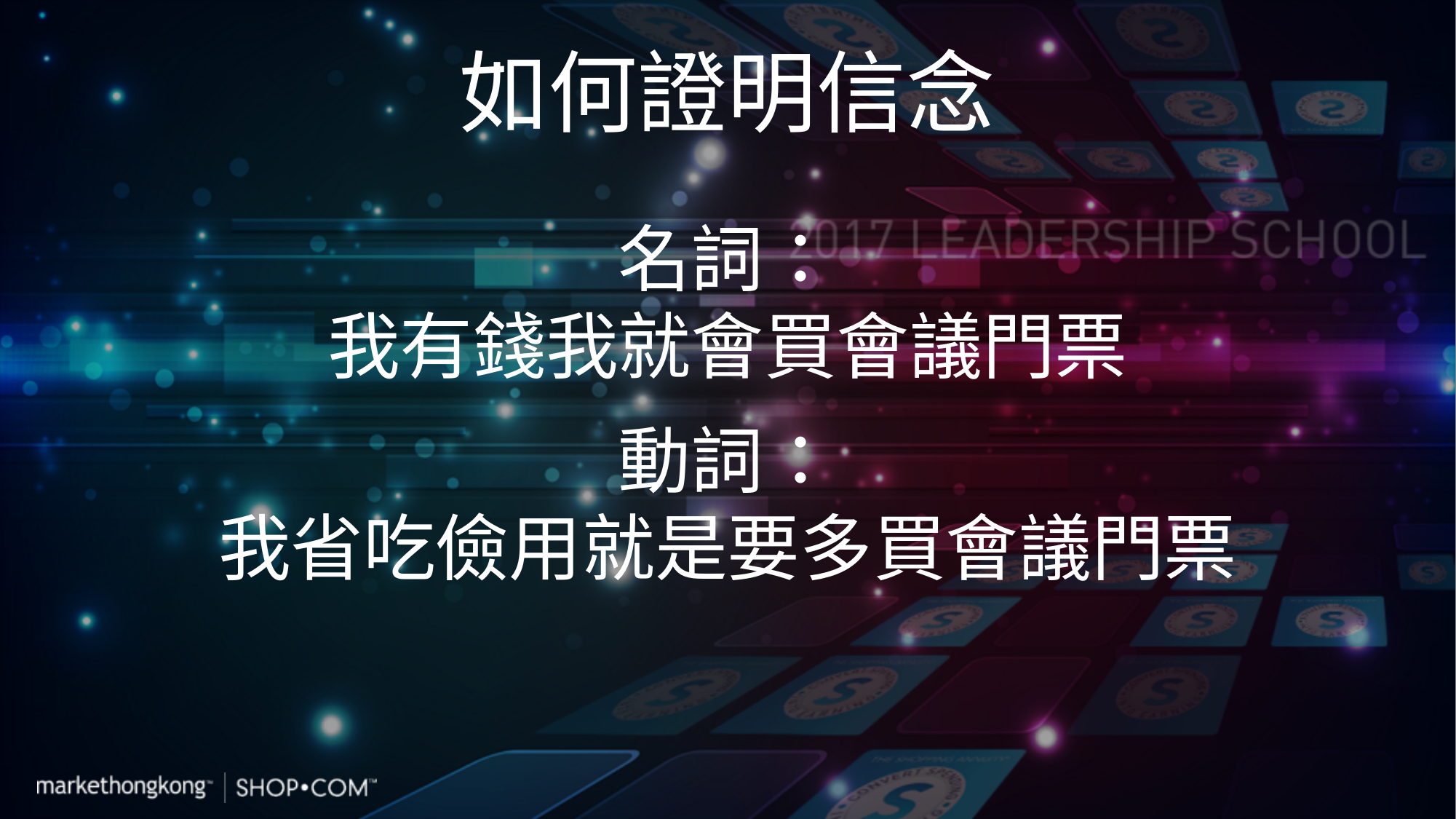

# 如何證明信念
名詞：
我有錢我就會買會議門票
動詞：
我省吃儉用就是要多買會議門票